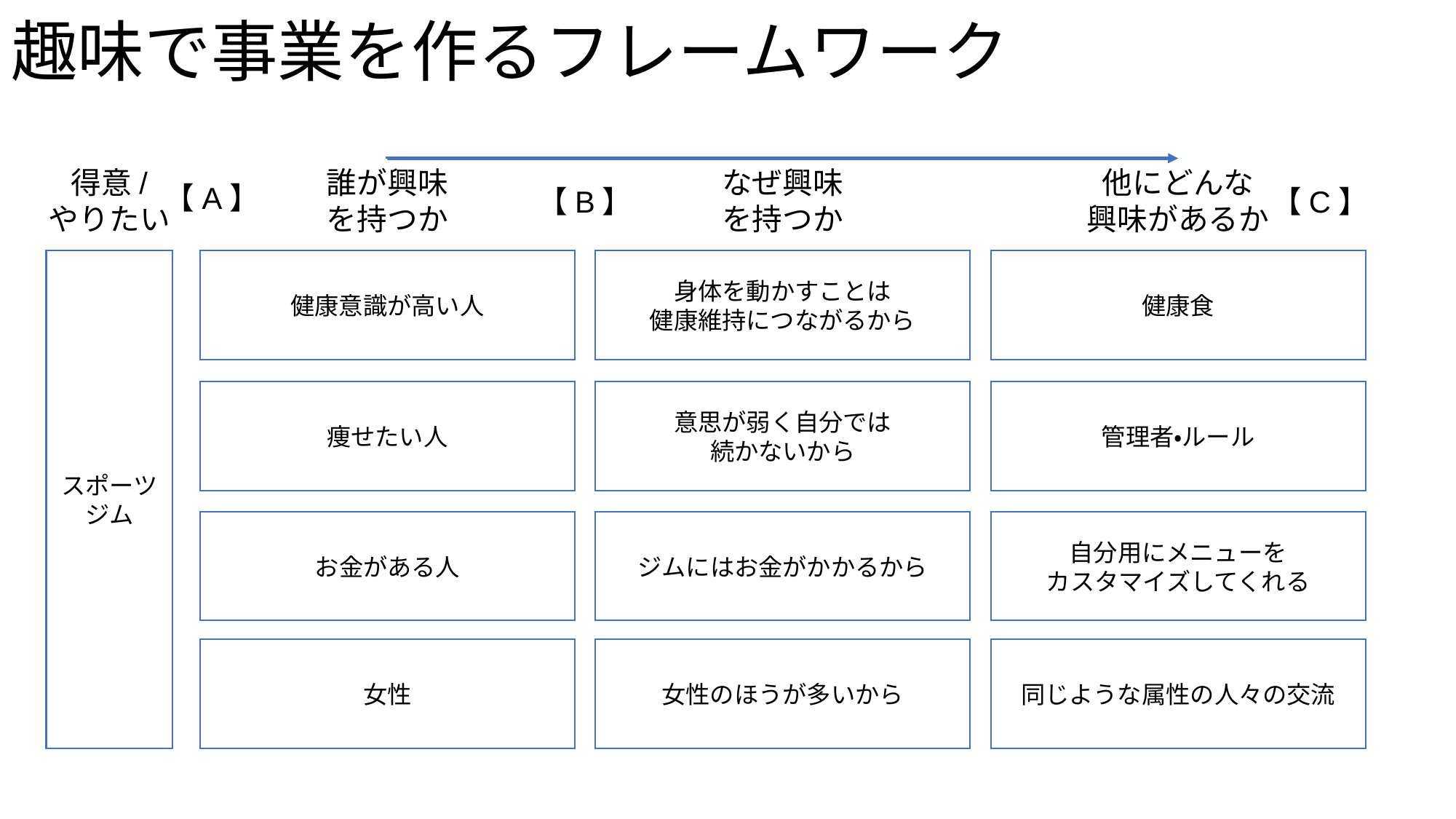

# 趣味で事業を作るフレームワーク
得意/
やりたい
誰が興味を持つか
なぜ興味を持つか
他にどんな
興味があるか
【A】
【B】
【C】
スポーツジム
健康意識が高い人
身体を動かすことは
健康維持につながるから
健康食
痩せたい人
意思が弱く自分では
続かないから
管理者・ルール
お金がある人
ジムにはお金がかかるから
自分用にメニューを
カスタマイズしてくれる
女性
女性のほうが多いから
同じような属性の人々の交流